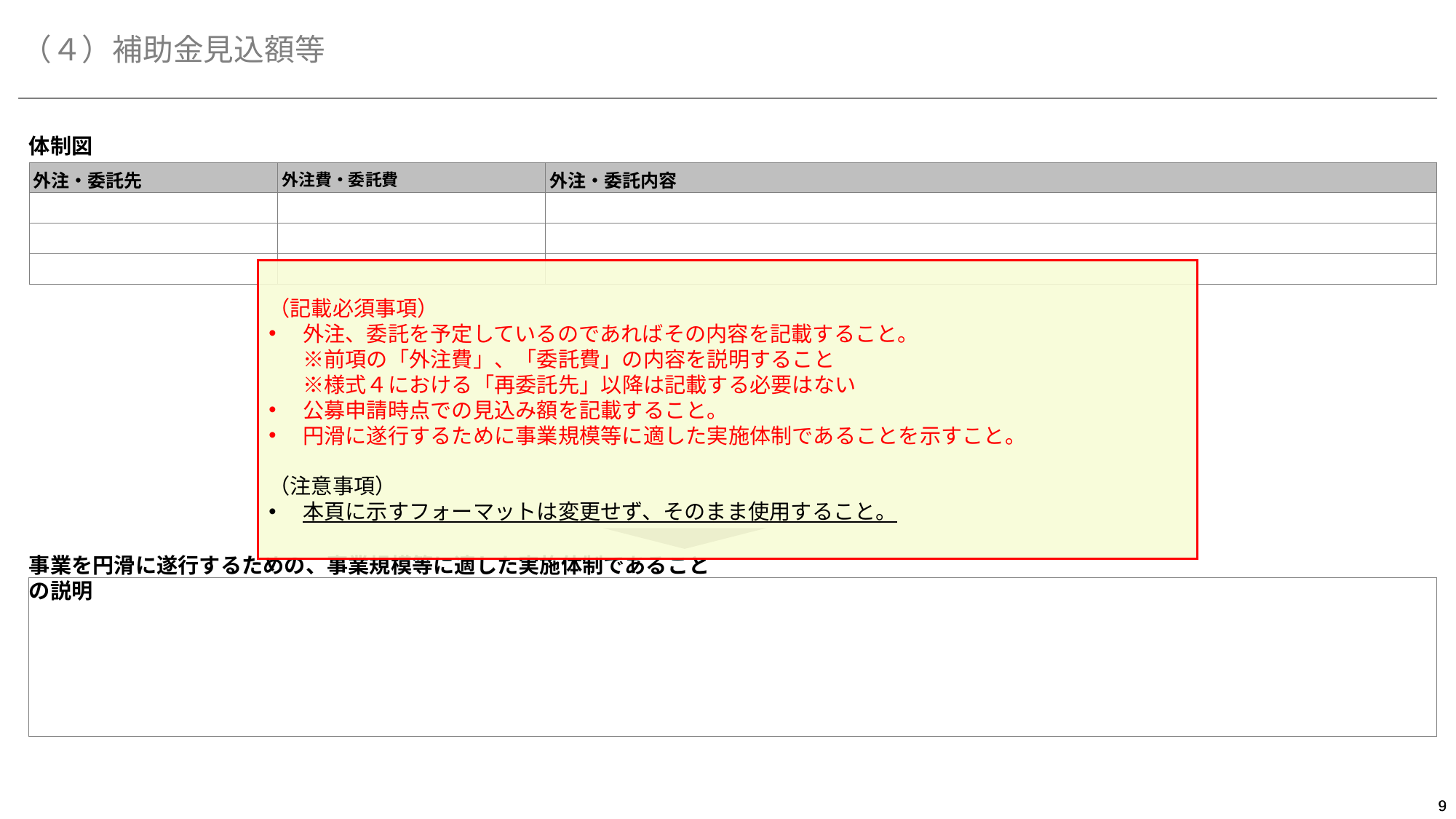

（４）補助金見込額等
体制図
| 外注・委託先 | 外注費・委託費 | 外注・委託内容 |
| --- | --- | --- |
|  |  |  |
|  |  |  |
|  |  |  |
（記載必須事項）
外注、委託を予定しているのであればその内容を記載すること。
※前項の「外注費」、「委託費」の内容を説明すること
※様式４における「再委託先」以降は記載する必要はない
公募申請時点での見込み額を記載すること。
円滑に遂行するために事業規模等に適した実施体制であることを示すこと。

（注意事項）
本頁に示すフォーマットは変更せず、そのまま使用すること。

事業を円滑に遂行するための、事業規模等に適した実施体制であることの説明